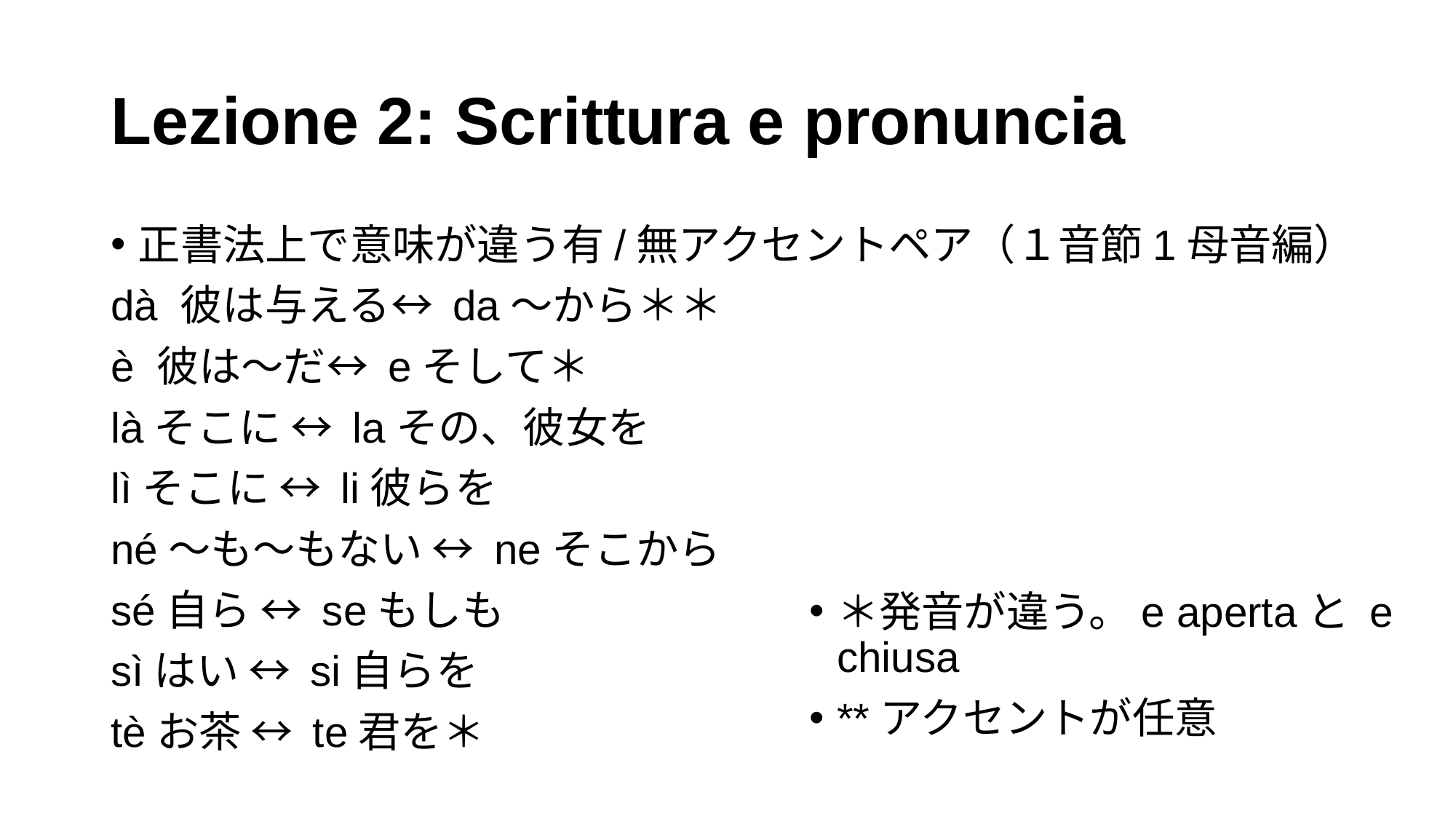

# Lezione 2: Scrittura e pronuncia
正書法上で意味が違う有/無アクセントペア（１音節1母音編）
dà 彼は与える↔︎ da〜から＊＊
è 彼は〜だ↔︎ eそして＊
làそこに ↔︎ laその、彼女を
lìそこに ↔︎ li彼らを
né〜も〜もない ↔︎ neそこから
sé自ら ↔︎ seもしも
sìはい ↔︎ si自らを
tèお茶 ↔︎ te君を＊

＊発音が違う。e apertaと e chiusa
**アクセントが任意